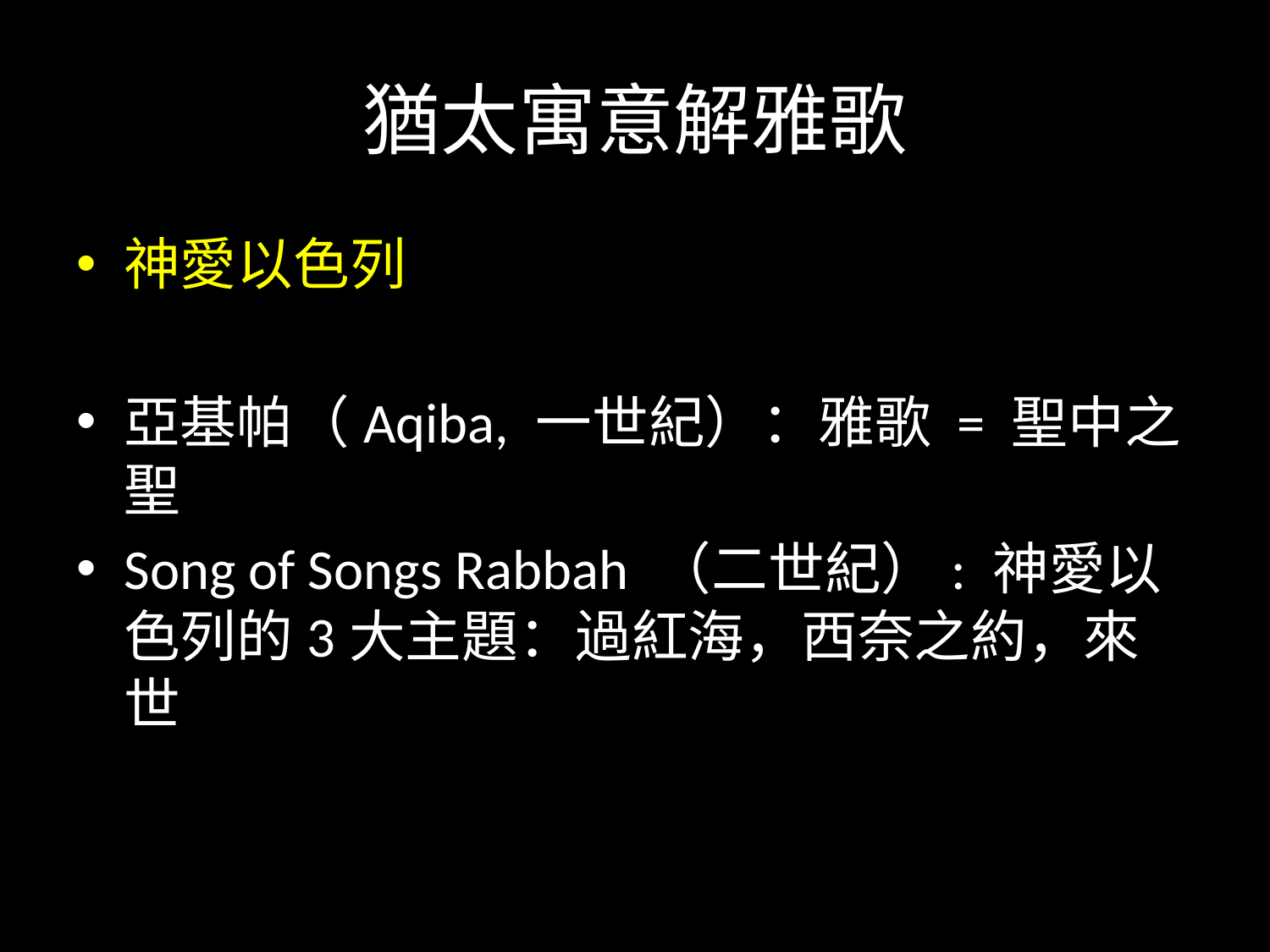

# 猶太寓意解雅歌
神愛以色列

亞基帕（Aqiba, 一世紀）：雅歌 = 聖中之聖
Song of Songs Rabbah （二世紀）: 神愛以色列的3大主題：過紅海，西奈之約，來世